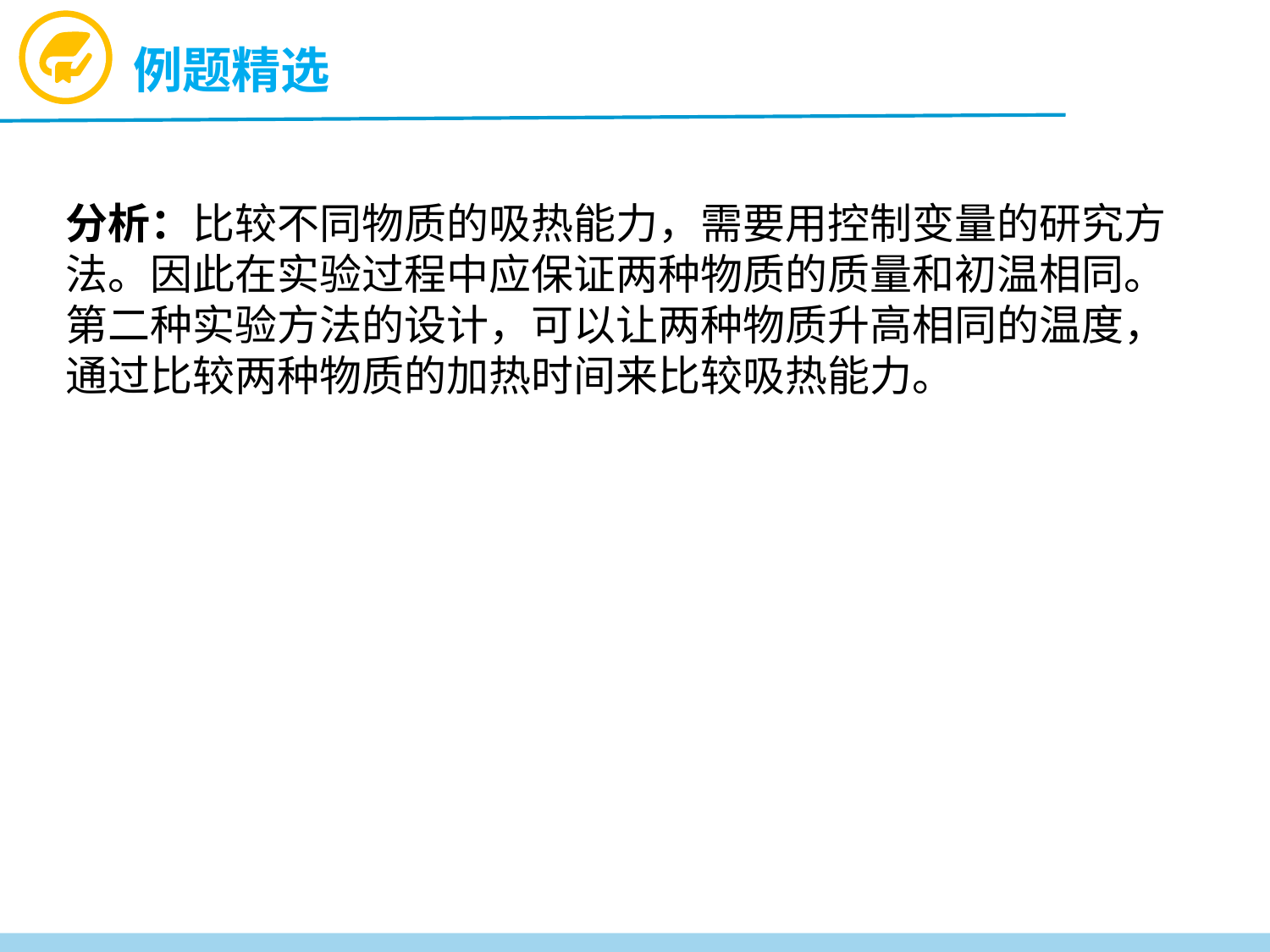

例题精选
分析：比较不同物质的吸热能力，需要用控制变量的研究方法。因此在实验过程中应保证两种物质的质量和初温相同。第二种实验方法的设计，可以让两种物质升高相同的温度，通过比较两种物质的加热时间来比较吸热能力。